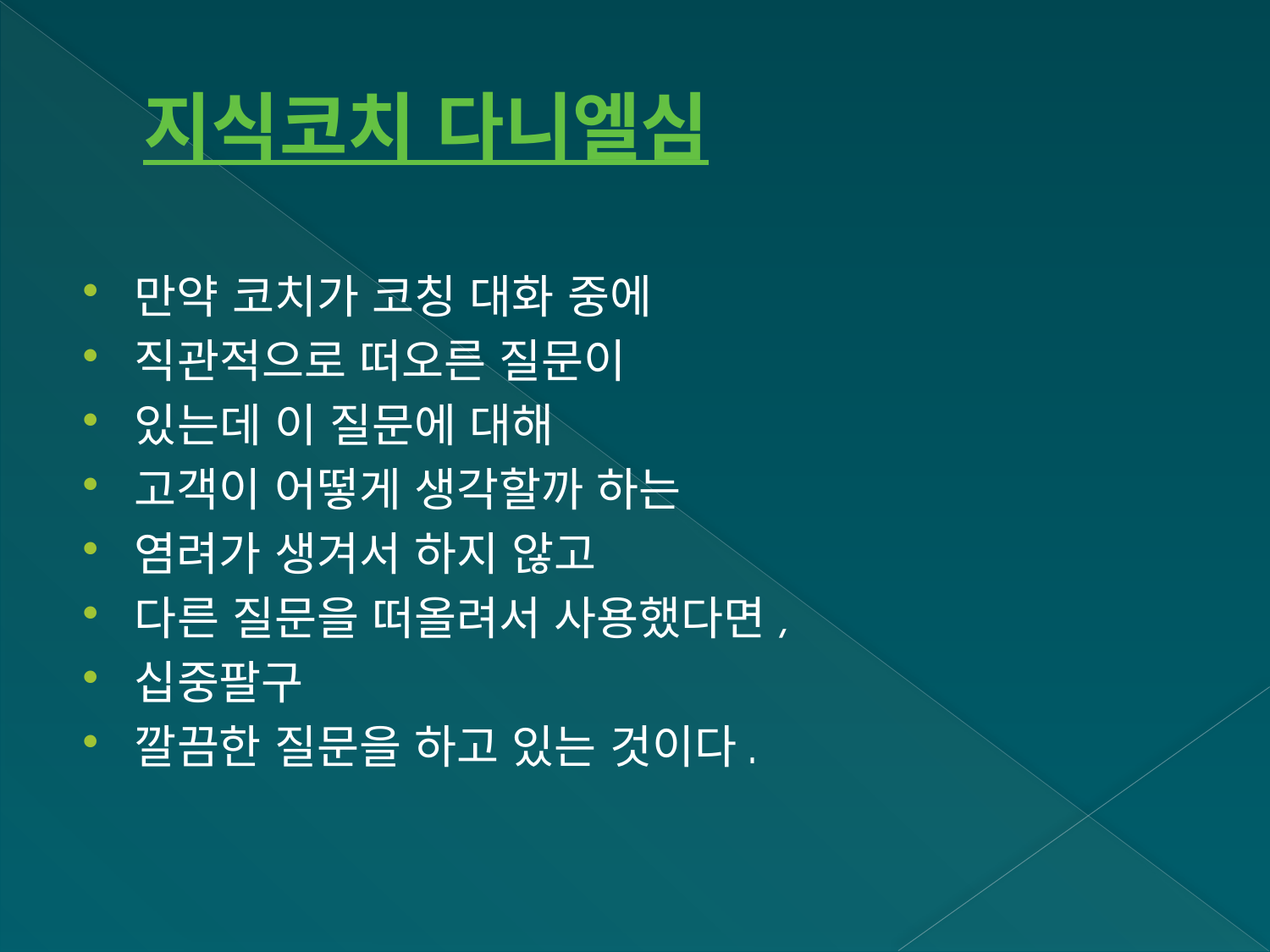

# 지식코치 다니엘심
만약 코치가 코칭 대화 중에
직관적으로 떠오른 질문이
있는데 이 질문에 대해
고객이 어떻게 생각할까 하는
염려가 생겨서 하지 않고
다른 질문을 떠올려서 사용했다면,
십중팔구
깔끔한 질문을 하고 있는 것이다.